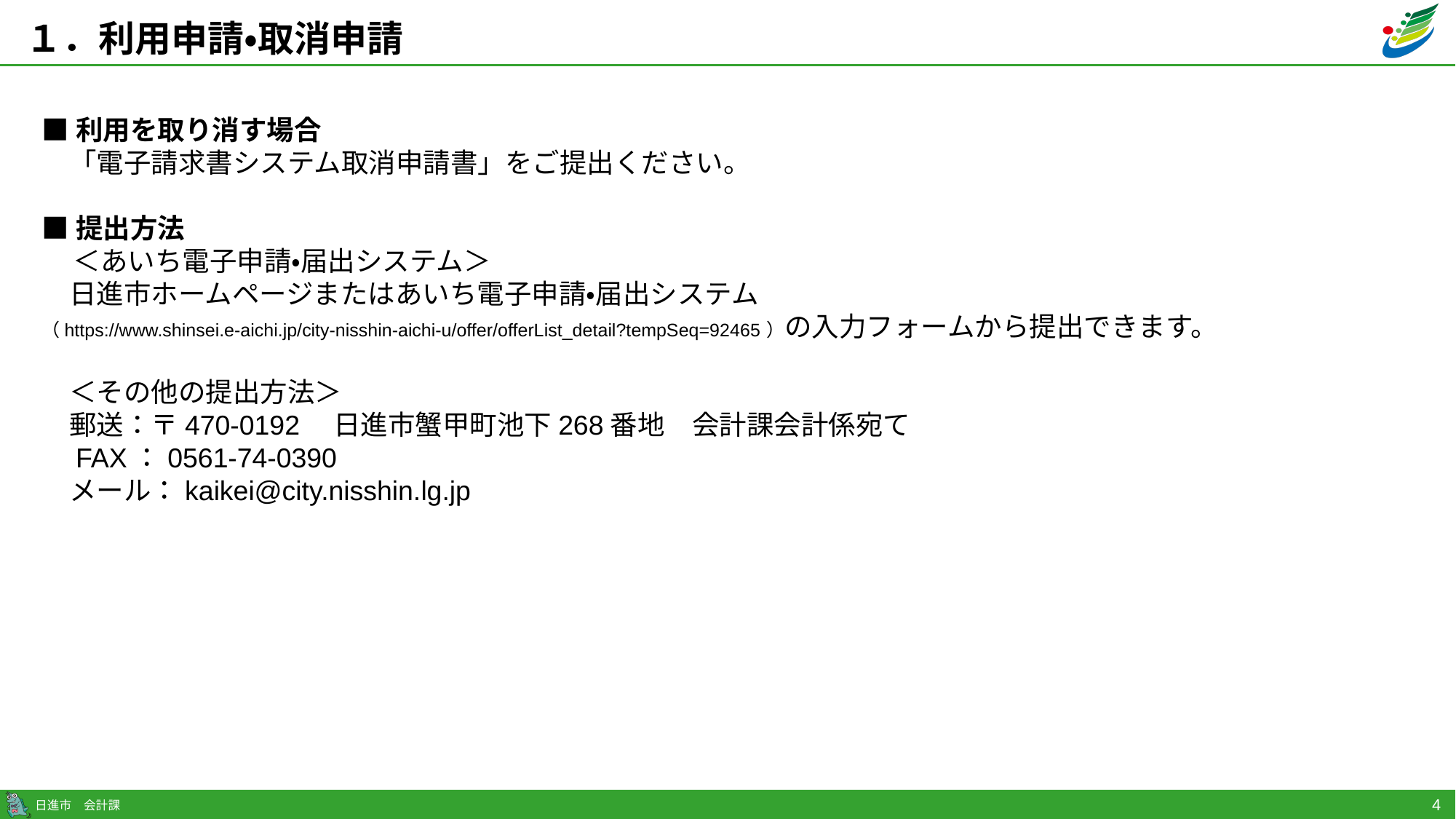

１．利用申請・取消申請
■利用を取り消す場合
　「電子請求書システム取消申請書」をご提出ください。

■提出方法
    ＜あいち電子申請・届出システム＞
　日進市ホームページまたはあいち電子申請・届出システム
（https://www.shinsei.e-aichi.jp/city-nisshin-aichi-u/offer/offerList_detail?tempSeq=92465）の入力フォームから提出できます。

　＜その他の提出方法＞
　郵送：〒470-0192　日進市蟹甲町池下268番地　会計課会計係宛て
　FAX：0561-74-0390
　メール：kaikei@city.nisshin.lg.jp

4